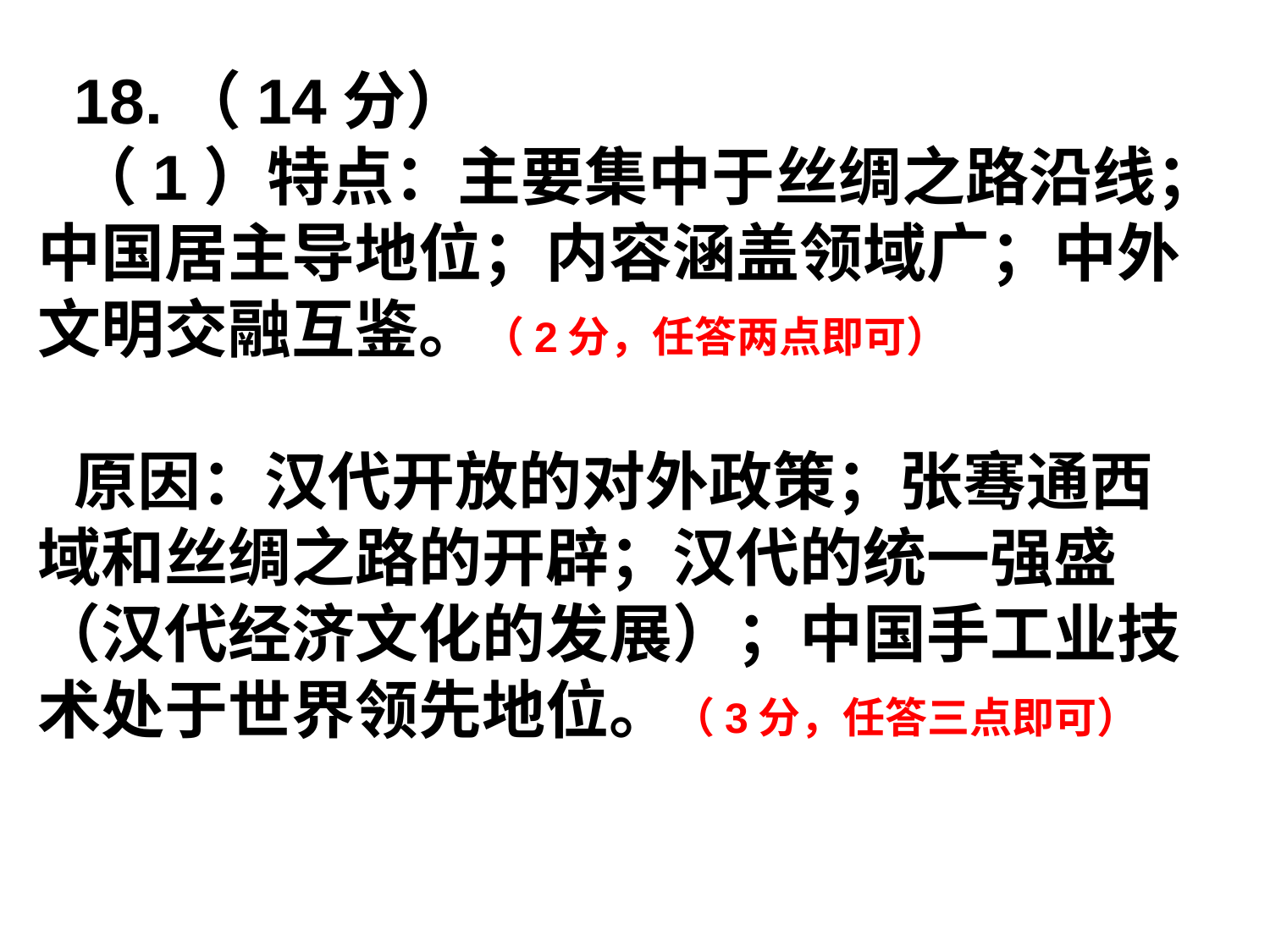

18.（14分）
（1）特点：主要集中于丝绸之路沿线；中国居主导地位；内容涵盖领域广；中外文明交融互鉴。（2分，任答两点即可）

原因：汉代开放的对外政策；张骞通西域和丝绸之路的开辟；汉代的统一强盛（汉代经济文化的发展）；中国手工业技术处于世界领先地位。（3分，任答三点即可）